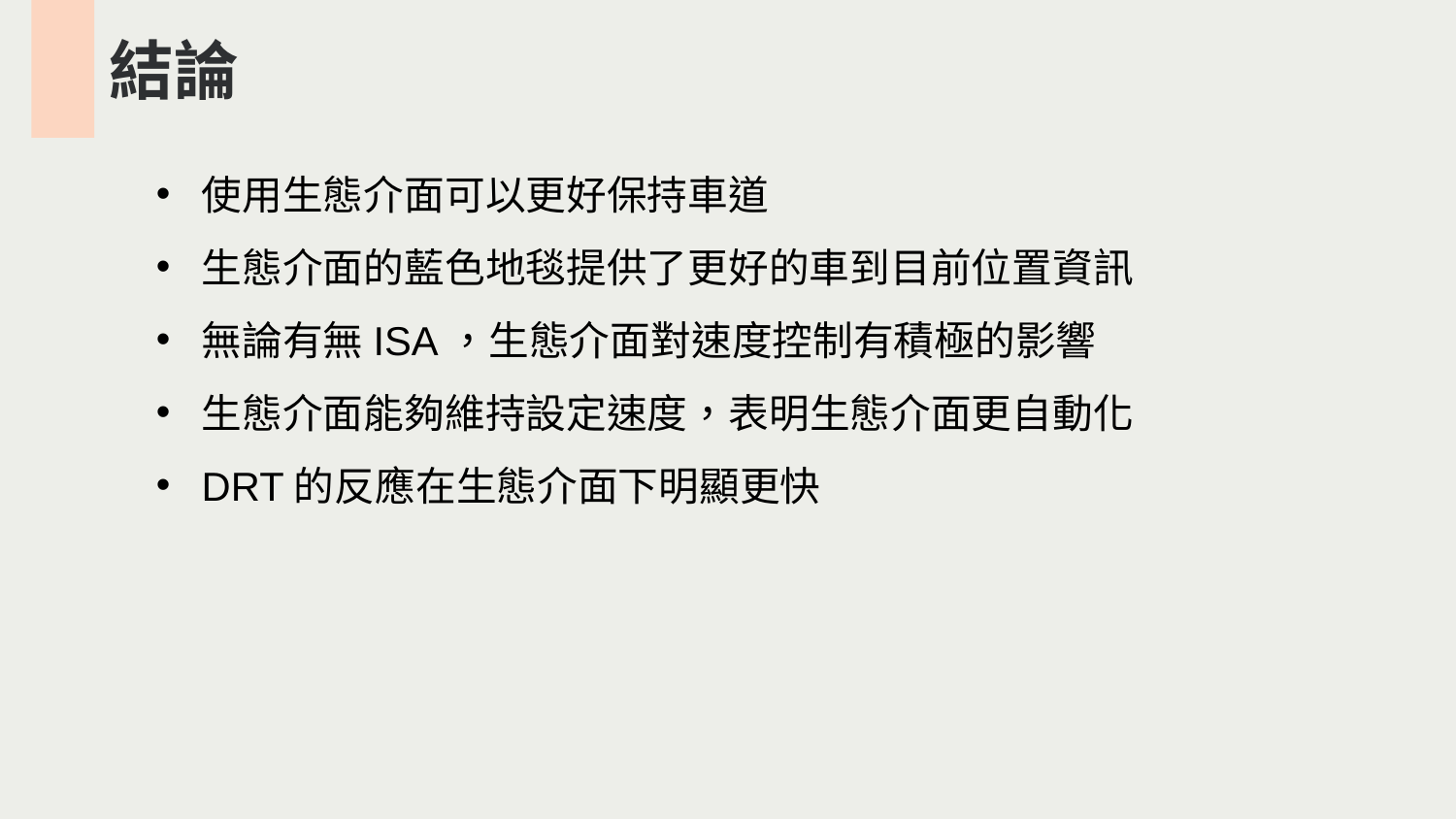

結論
使用生態介面可以更好保持車道
生態介面的藍色地毯提供了更好的車到目前位置資訊
無論有無ISA，生態介面對速度控制有積極的影響
生態介面能夠維持設定速度，表明生態介面更自動化
DRT的反應在生態介面下明顯更快